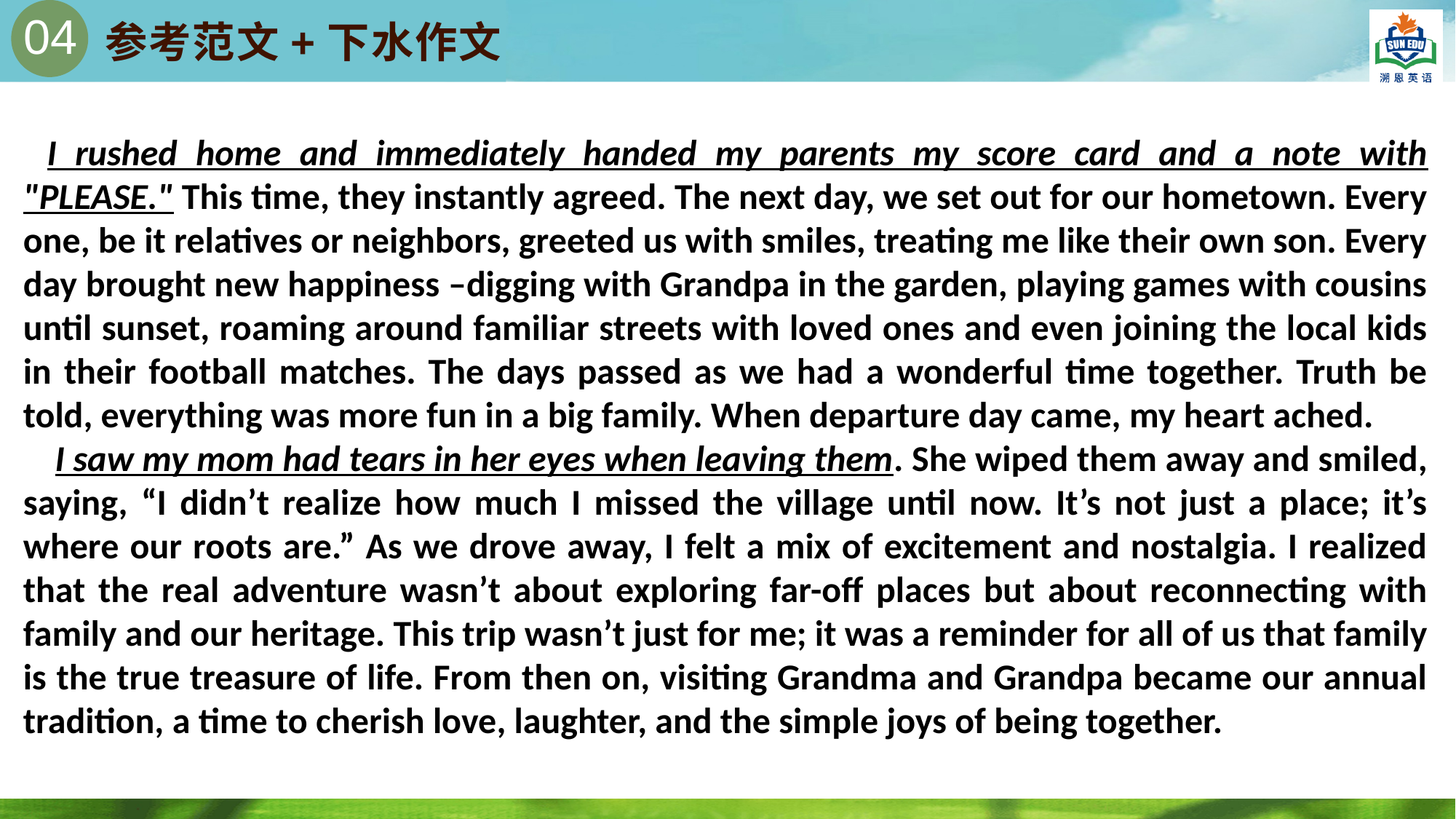

04

参考范文+下水作文
I rushed home and immediately handed my parents my score card and a note with "PLEASE." This time, they instantly agreed. The next day, we set out for our hometown. Every one, be it relatives or neighbors, greeted us with smiles, treating me like their own son. Every day brought new happiness –digging with Grandpa in the garden, playing games with cousins until sunset, roaming around familiar streets with loved ones and even joining the local kids in their football matches. The days passed as we had a wonderful time together. Truth be told, everything was more fun in a big family. When departure day came, my heart ached.
I saw my mom had tears in her eyes when leaving them. She wiped them away and smiled, saying, “I didn’t realize how much I missed the village until now. It’s not just a place; it’s where our roots are.” As we drove away, I felt a mix of excitement and nostalgia. I realized that the real adventure wasn’t about exploring far-off places but about reconnecting with family and our heritage. This trip wasn’t just for me; it was a reminder for all of us that family is the true treasure of life. From then on, visiting Grandma and Grandpa became our annual tradition, a time to cherish love, laughter, and the simple joys of being together.